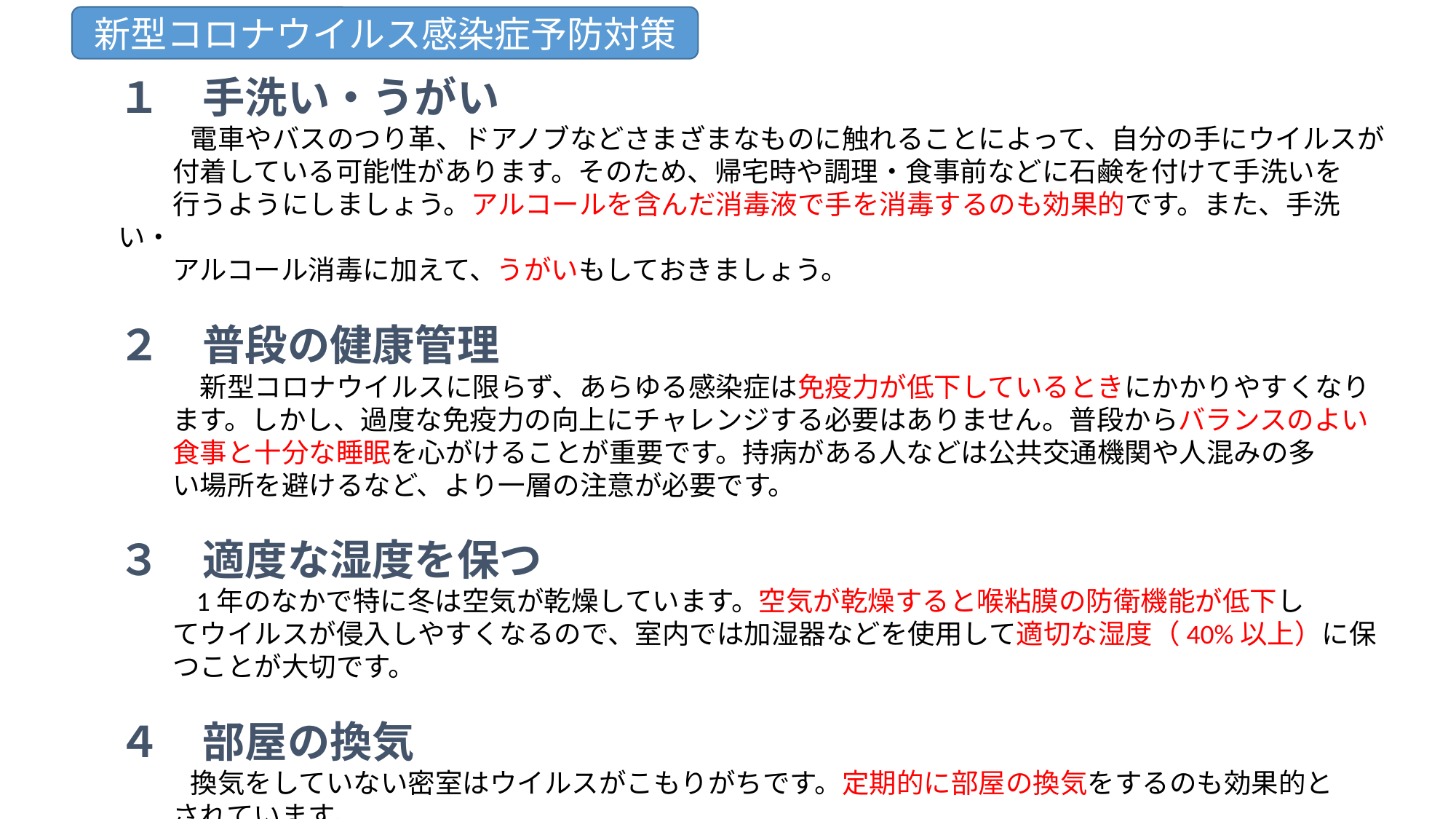

新型コロナウイルス感染症予防対策
１　手洗い・うがい
　　　電車やバスのつり革、ドアノブなどさまざまなものに触れることによって、自分の手にウイルスが
　　付着している可能性があります。そのため、帰宅時や調理・食事前などに石鹸を付けて手洗いを
　　行うようにしましょう。アルコールを含んだ消毒液で手を消毒するのも効果的です。また、手洗い・
　　アルコール消毒に加えて、うがいもしておきましょう。

２　普段の健康管理
　　　新型コロナウイルスに限らず、あらゆる感染症は免疫力が低下しているときにかかりやすくなり
　　ます。しかし、過度な免疫力の向上にチャレンジする必要はありません。普段からバランスのよい
　　食事と十分な睡眠を心がけることが重要です。持病がある人などは公共交通機関や人混みの多
　　い場所を避けるなど、より一層の注意が必要です。

３　適度な湿度を保つ
　　　1年のなかで特に冬は空気が乾燥しています。空気が乾燥すると喉粘膜の防衛機能が低下し
　　てウイルスが侵入しやすくなるので、室内では加湿器などを使用して適切な湿度（40%以上）に保
　　つことが大切です。

４　部屋の換気
　　　換気をしていない密室はウイルスがこもりがちです。定期的に部屋の換気をするのも効果的と
　　されています。